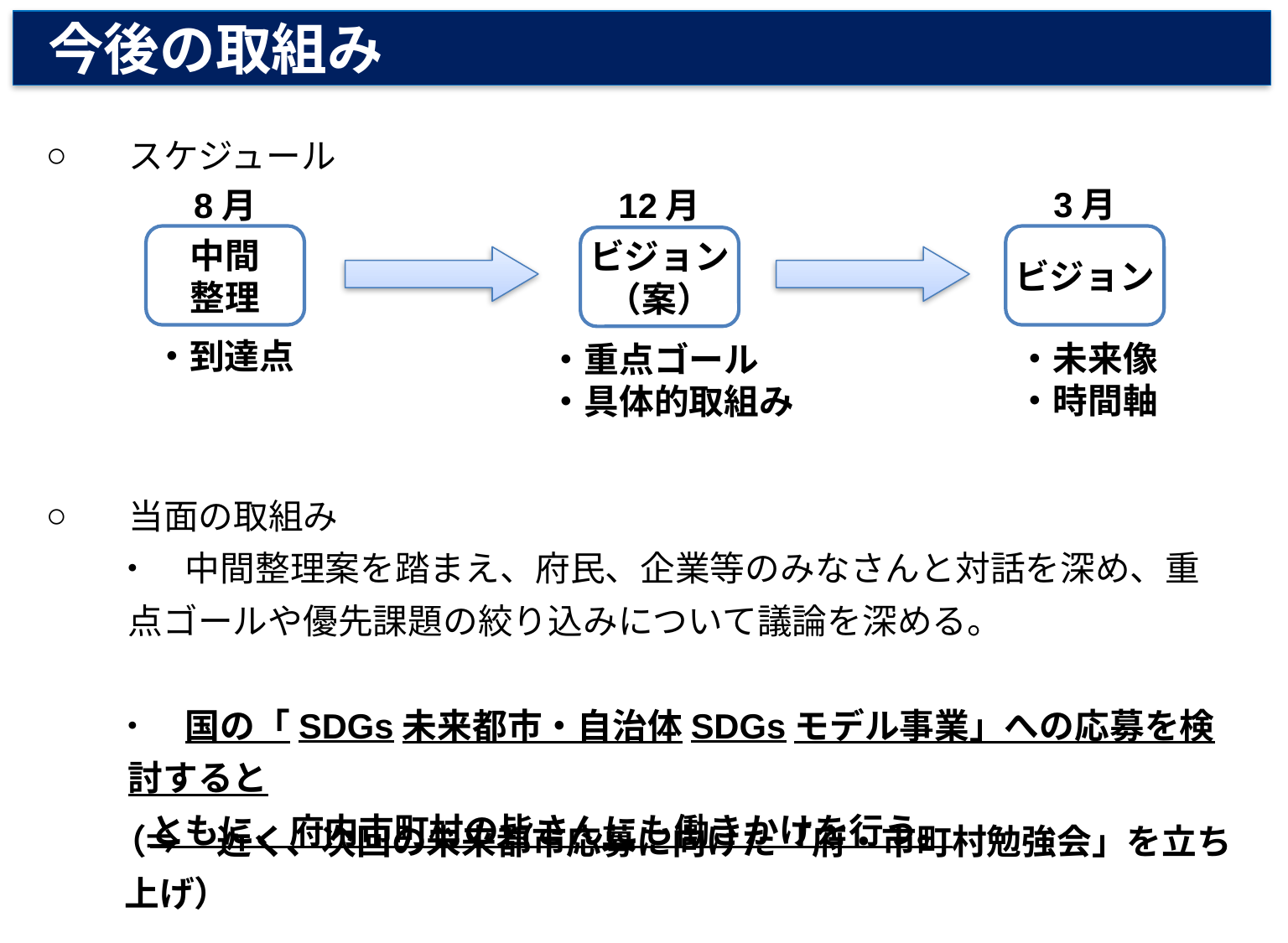

今後の取組み
　スケジュール
3月
8月
12月
中間
整理
ビジョン
ビジョン
（案）

・到達点
・未来像
・時間軸
・重点ゴール
・具体的取組み
　当面の取組み
・　中間整理案を踏まえ、府民、企業等のみなさんと対話を深め、重点ゴールや優先課題の絞り込みについて議論を深める。

・　国の「SDGs未来都市・自治体SDGsモデル事業」への応募を検討すると
　ともに、府内市町村の皆さんにも働きかけを行う。

（⇒　近く、次回の未来都市応募に向けた「府・市町村勉強会」を立ち上げ）